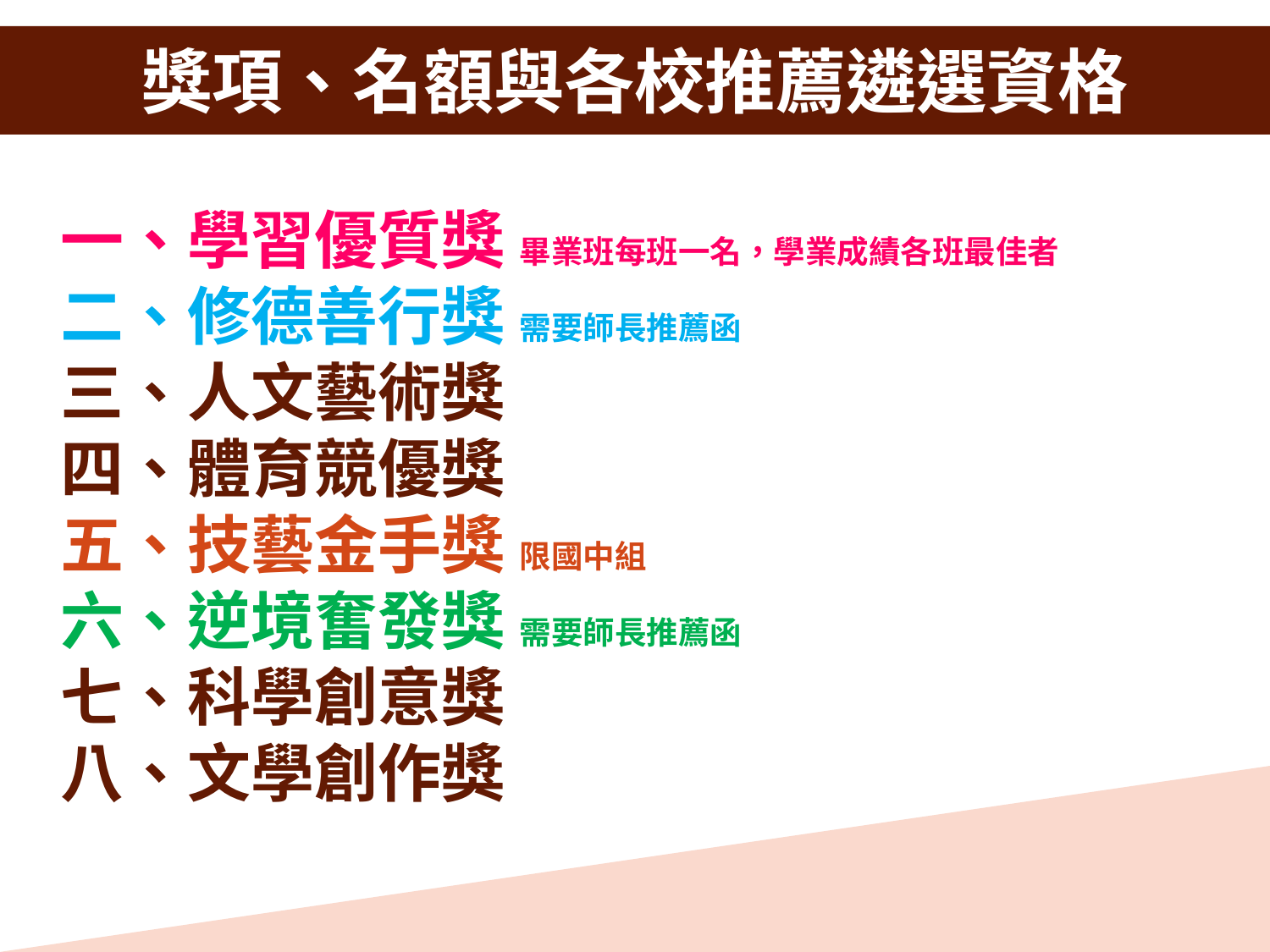

# 獎項、名額與各校推薦遴選資格
一、學習優質獎 畢業班每班一名，學業成績各班最佳者
二、修德善行獎 需要師長推薦函
三、人文藝術獎
四、體育競優獎
五、技藝金手獎 限國中組
六、逆境奮發獎 需要師長推薦函
七、科學創意獎
八、文學創作獎